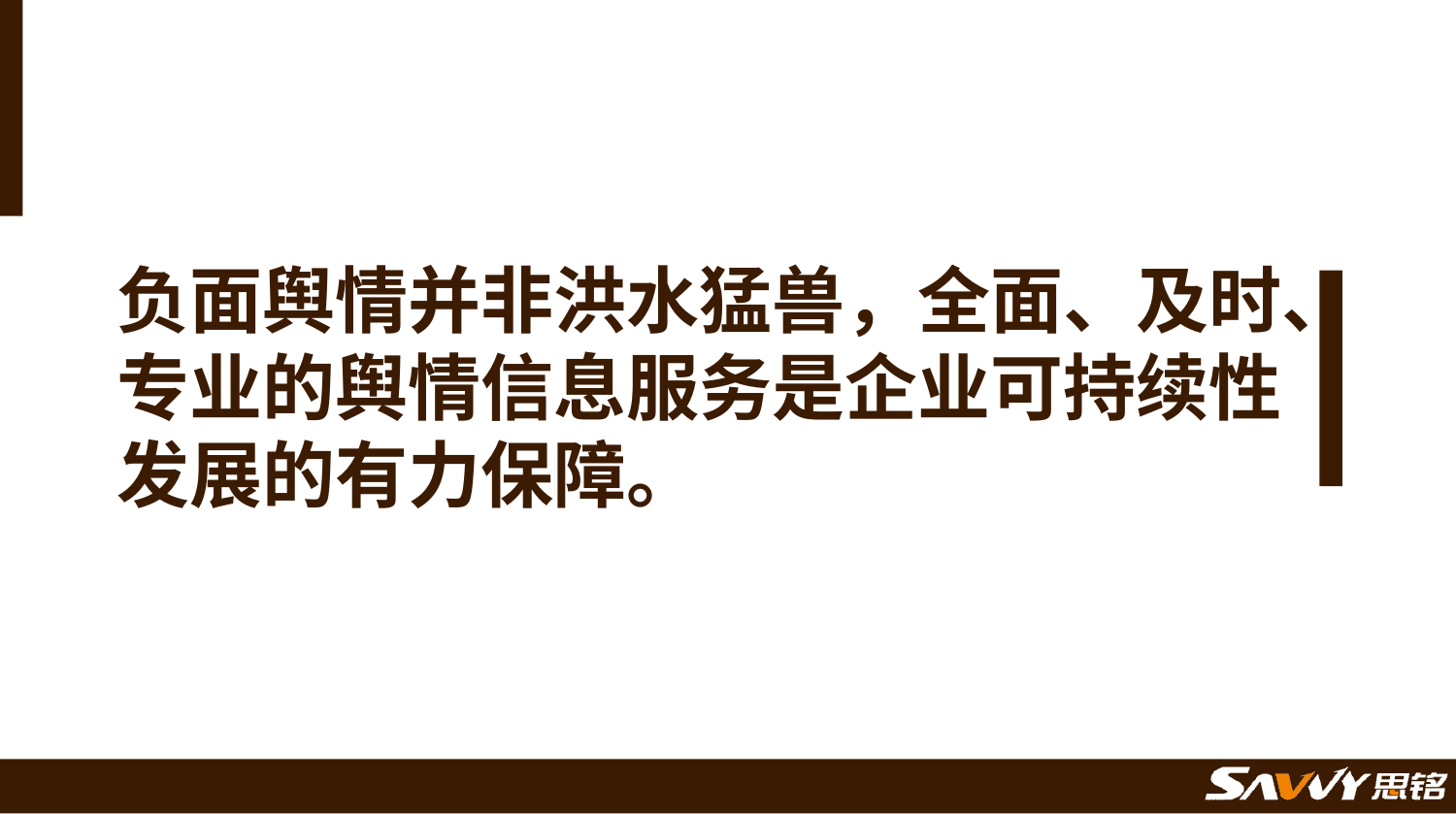

负面舆情并非洪水猛兽，全面、及时、专业的舆情信息服务是企业可持续性发展的有力保障。